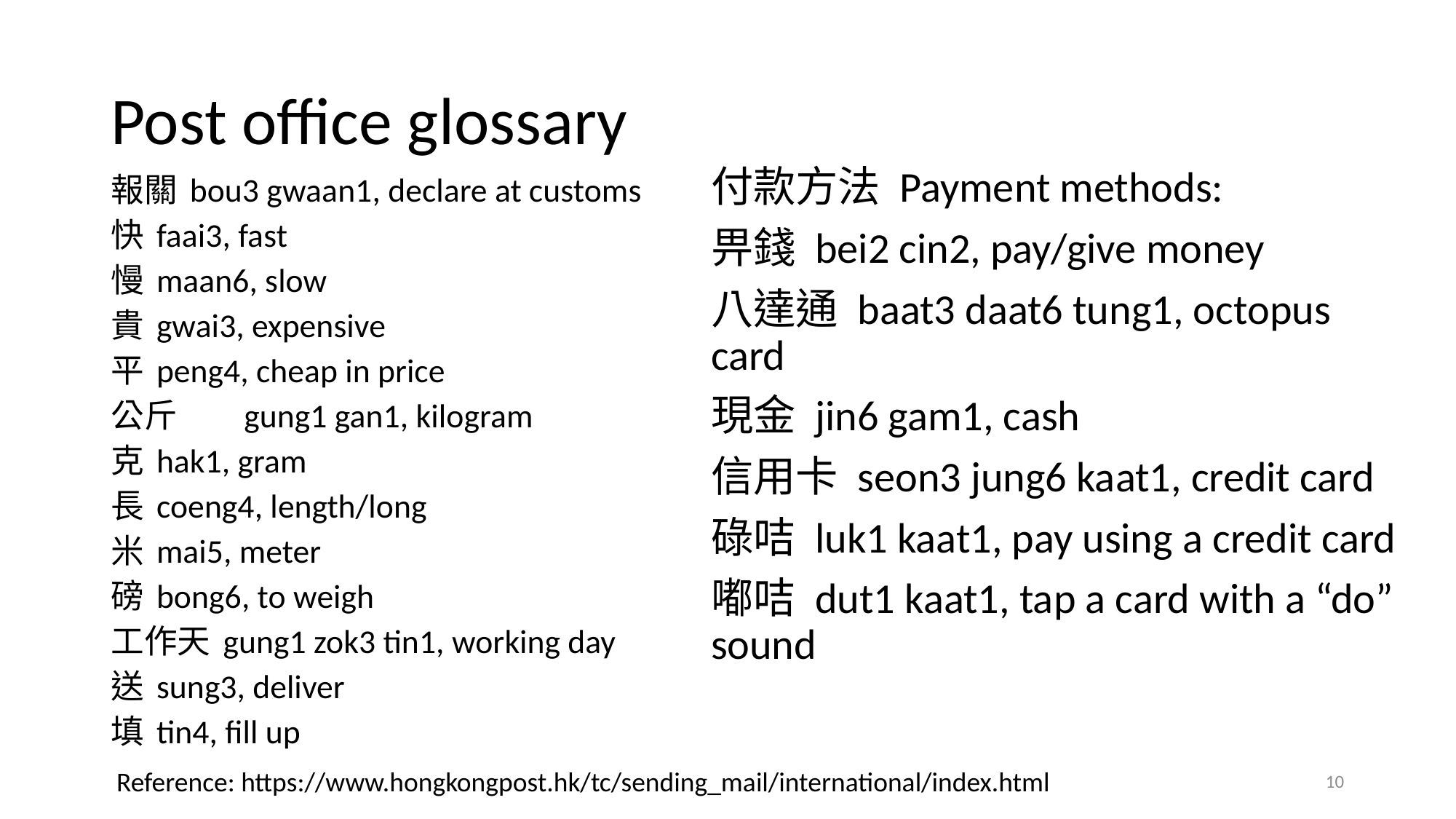

# Post office glossary
付款方法 Payment methods:
畀錢 bei2 cin2, pay/give money
八達通 baat3 daat6 tung1, octopus card
現金 jin6 gam1, cash
信用卡 seon3 jung6 kaat1, credit card
碌咭 luk1 kaat1, pay using a credit card
嘟咭 dut1 kaat1, tap a card with a “do” sound

報關 bou3 gwaan1, declare at customs
快 faai3, fast
慢 maan6, slow
貴 gwai3, expensive
平 peng4, cheap in price
公斤 	gung1 gan1, kilogram
克 hak1, gram
長 coeng4, length/long
米 mai5, meter
磅 bong6, to weigh
工作天 gung1 zok3 tin1, working day
送 sung3, deliver
填 tin4, fill up

Reference: https://www.hongkongpost.hk/tc/sending_mail/international/index.html
10